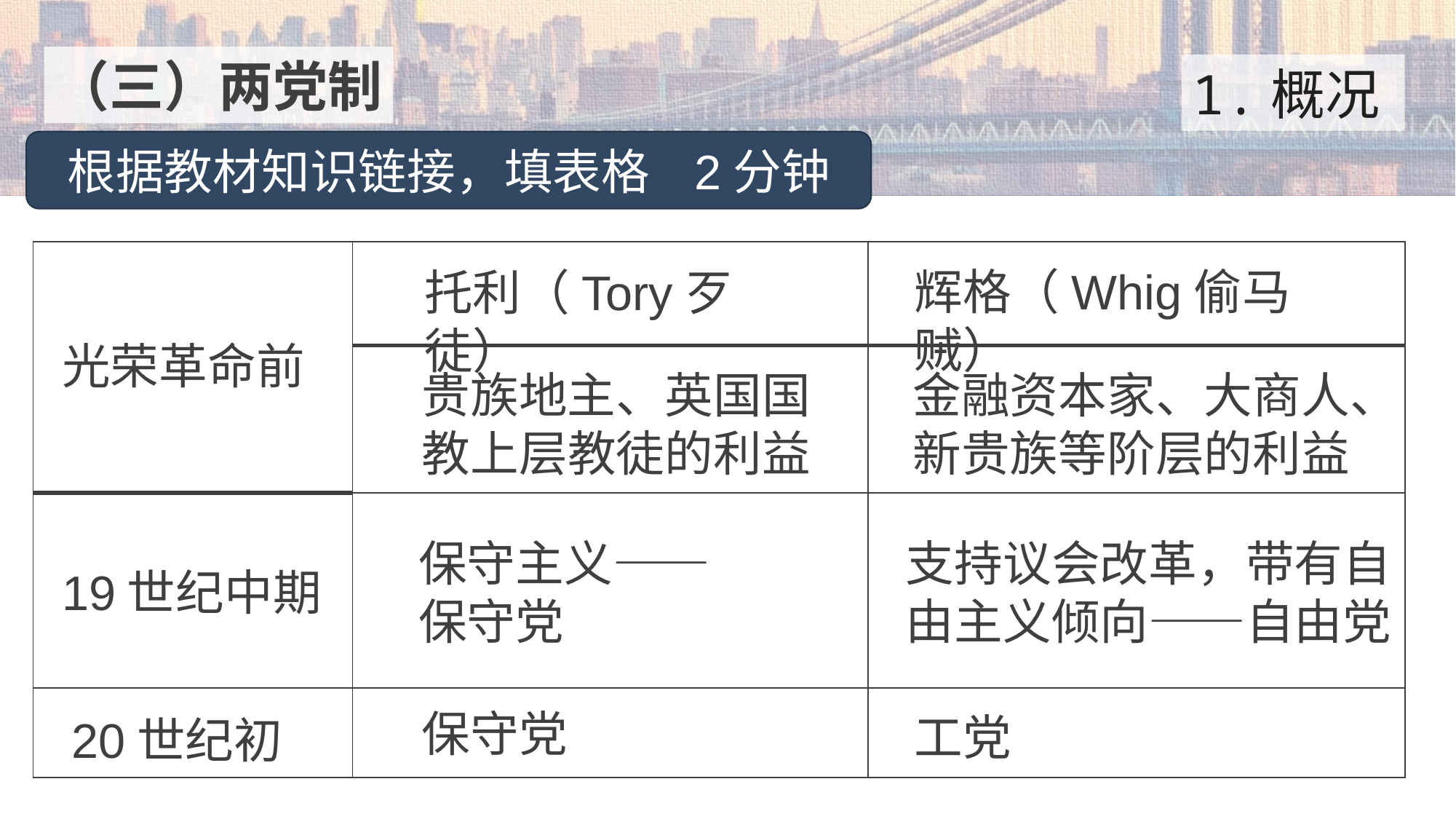

（三）两党制
1.概况
根据教材知识链接，填表格   2分钟
|  |  |  |
| --- | --- | --- |
|  |  |  |
|  |  |  |
|  |  |  |
辉格（Whig偷马贼）
托利（Tory歹徒）
光荣革命前
贵族地主、英国国教上层教徒的利益
金融资本家、大商人、新贵族等阶层的利益
保守主义——
保守党
支持议会改革，带有自由主义倾向——自由党
19世纪中期
保守党
工党
20世纪初
28